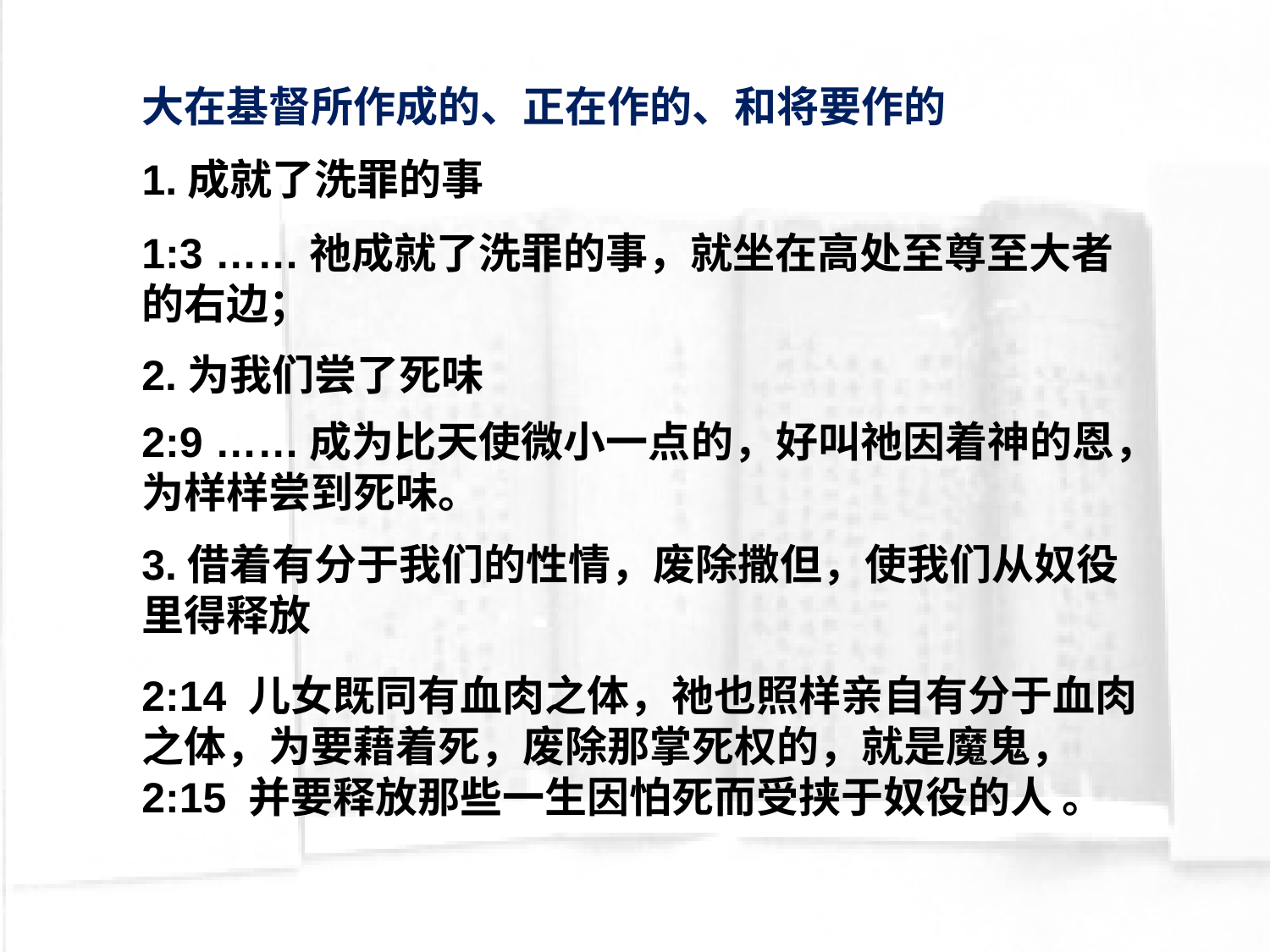

大在基督所作成的、正在作的、和将要作的
1.成就了洗罪的事
1:3 ……祂成就了洗罪的事，就坐在高处至尊至大者的右边；
2.为我们尝了死味
2:9 ……成为比天使微小一点的，好叫祂因着神的恩，为样样尝到死味。
3.借着有分于我们的性情，废除撒但，使我们从奴役里得释放
2:14 儿女既同有血肉之体，祂也照样亲自有分于血肉之体，为要藉着死，废除那掌死权的，就是魔鬼，
2:15 并要释放那些一生因怕死而受挟于奴役的人 。